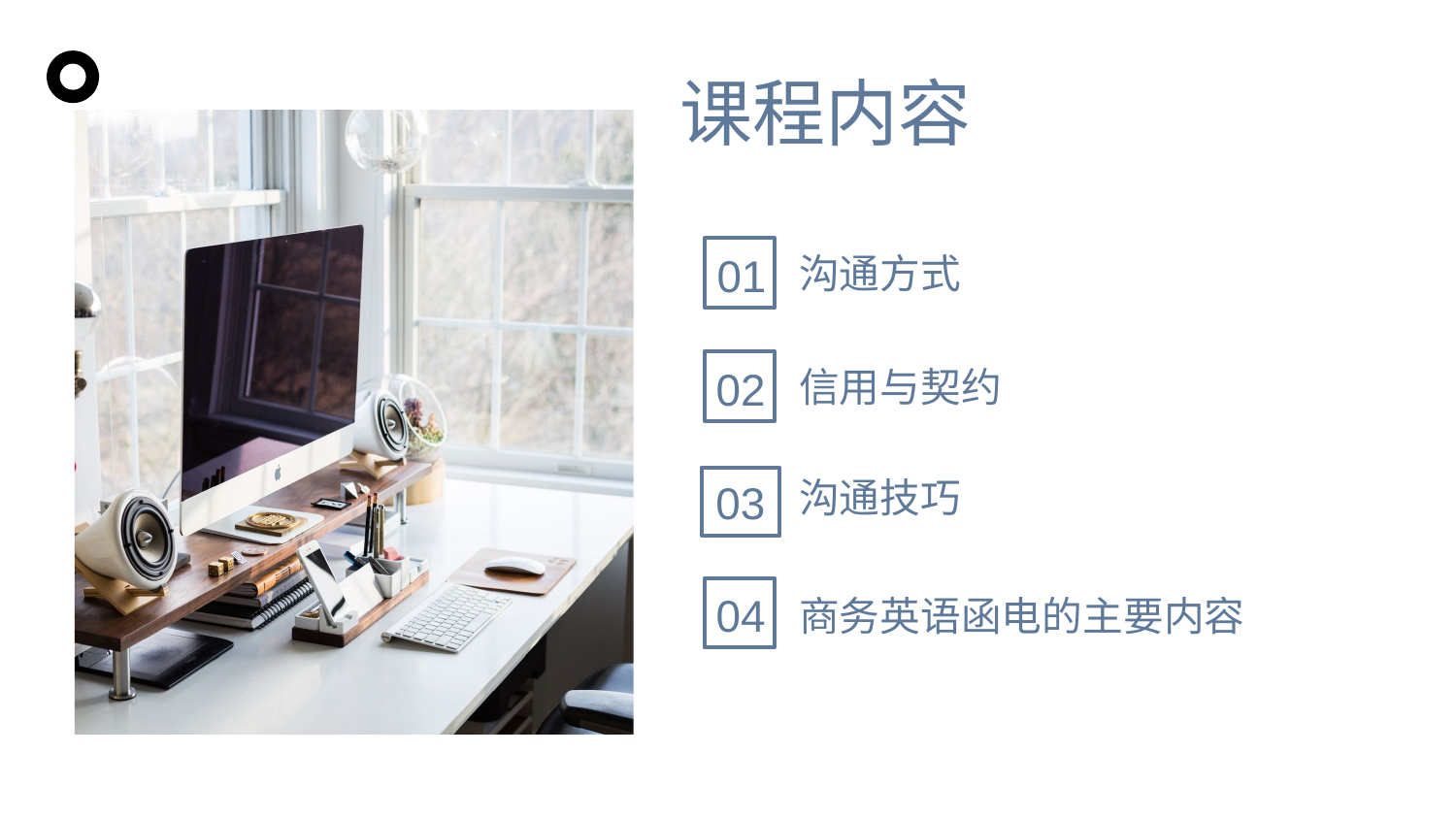

课程内容

01

02

03

04
沟通方式
信用与契约
沟通技巧
商务英语函电的主要内容